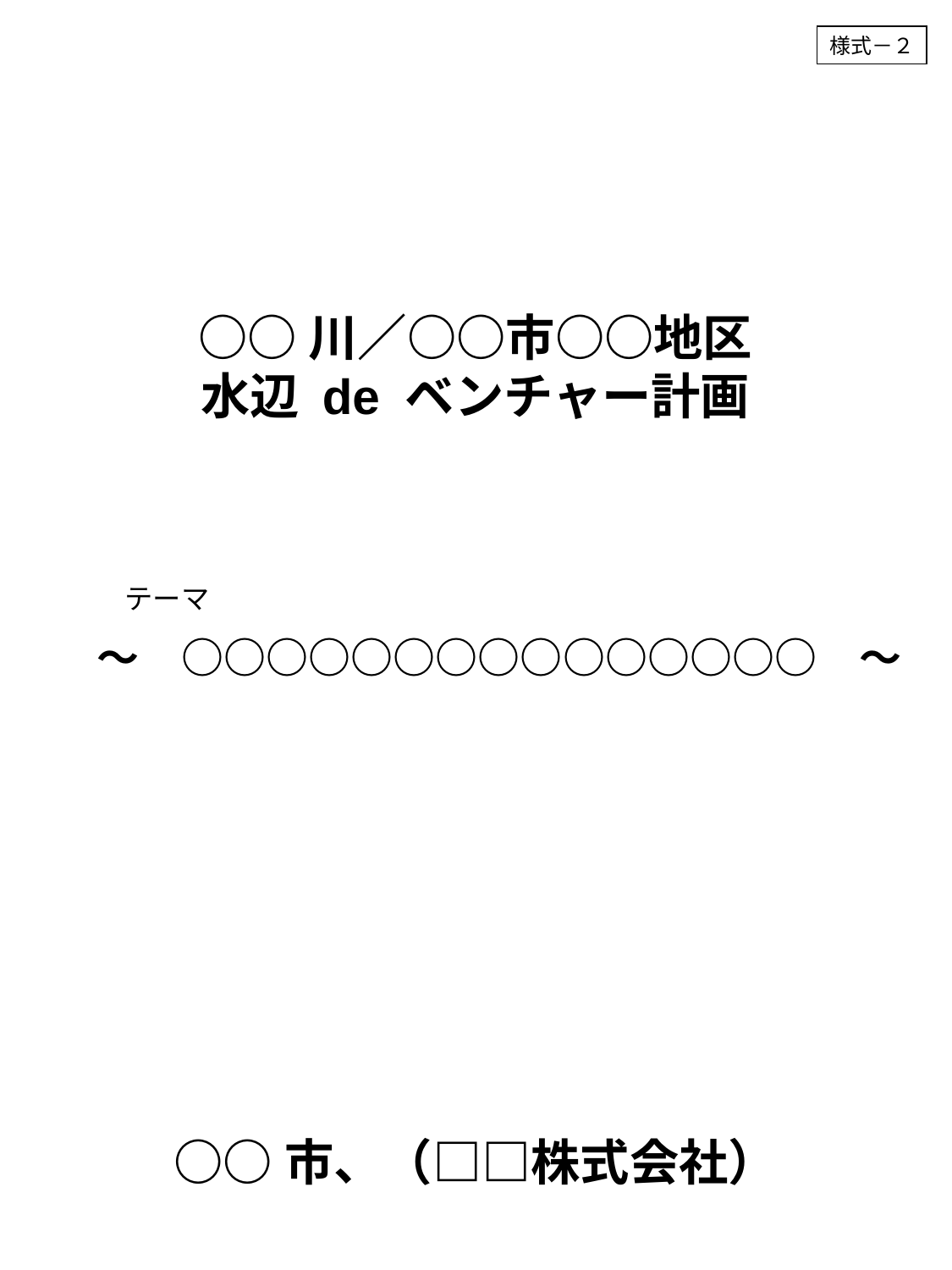

様式－２
○○川／○○市○○地区
水辺 de ベンチャー計画
　　　　テーマ
　　～　○○○○○○○○○○○○○○○　～
○○市、（□□株式会社）